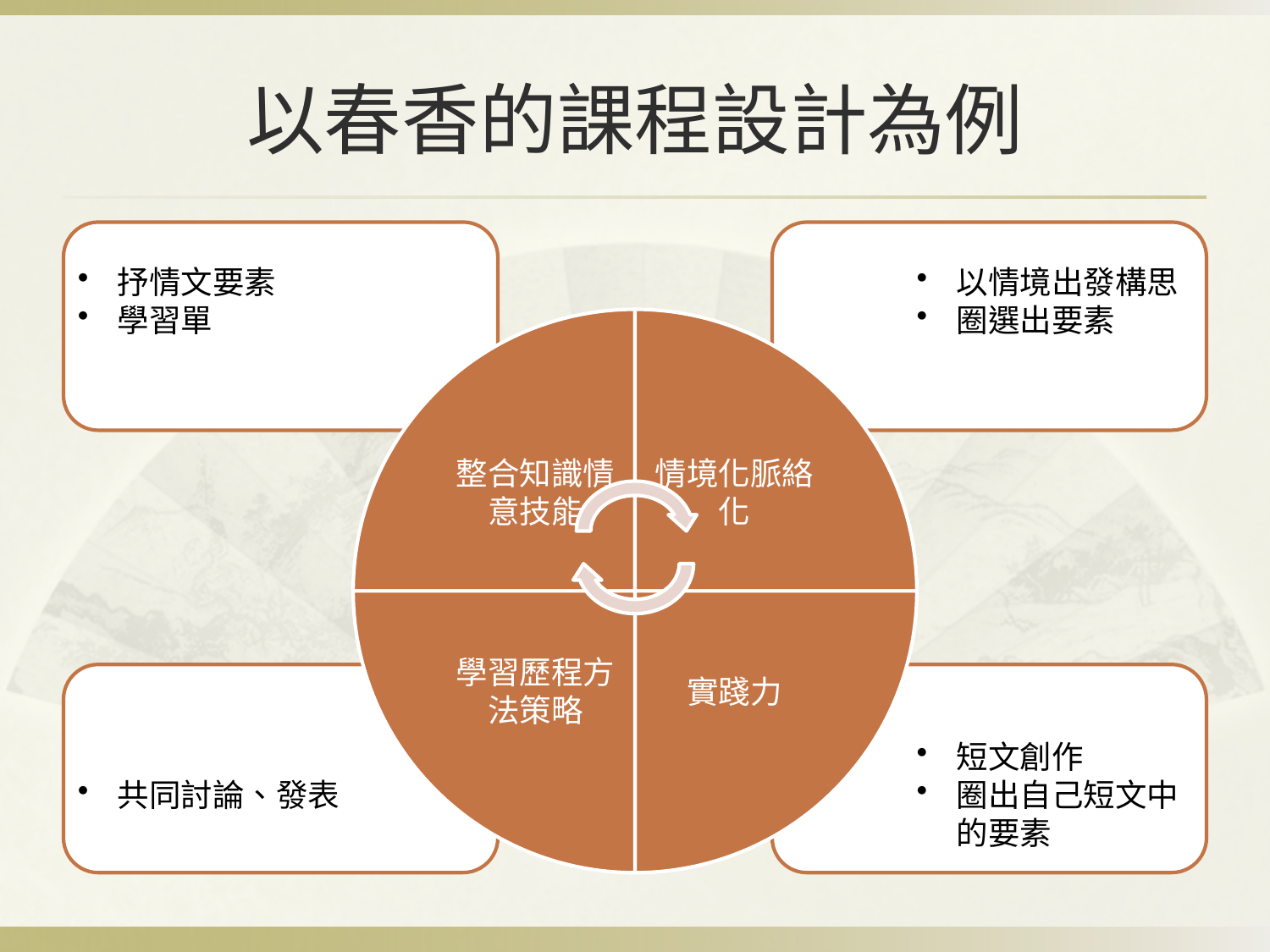

# 以春香的課程設計為例
整合知識情意技能
抒情文要素
情境化脈絡化
以情境出發構思
實踐力
短文創作
學習歷程方法策略
共同討論、發表
學習單
圈選出要素
圈出自己短文中的要素